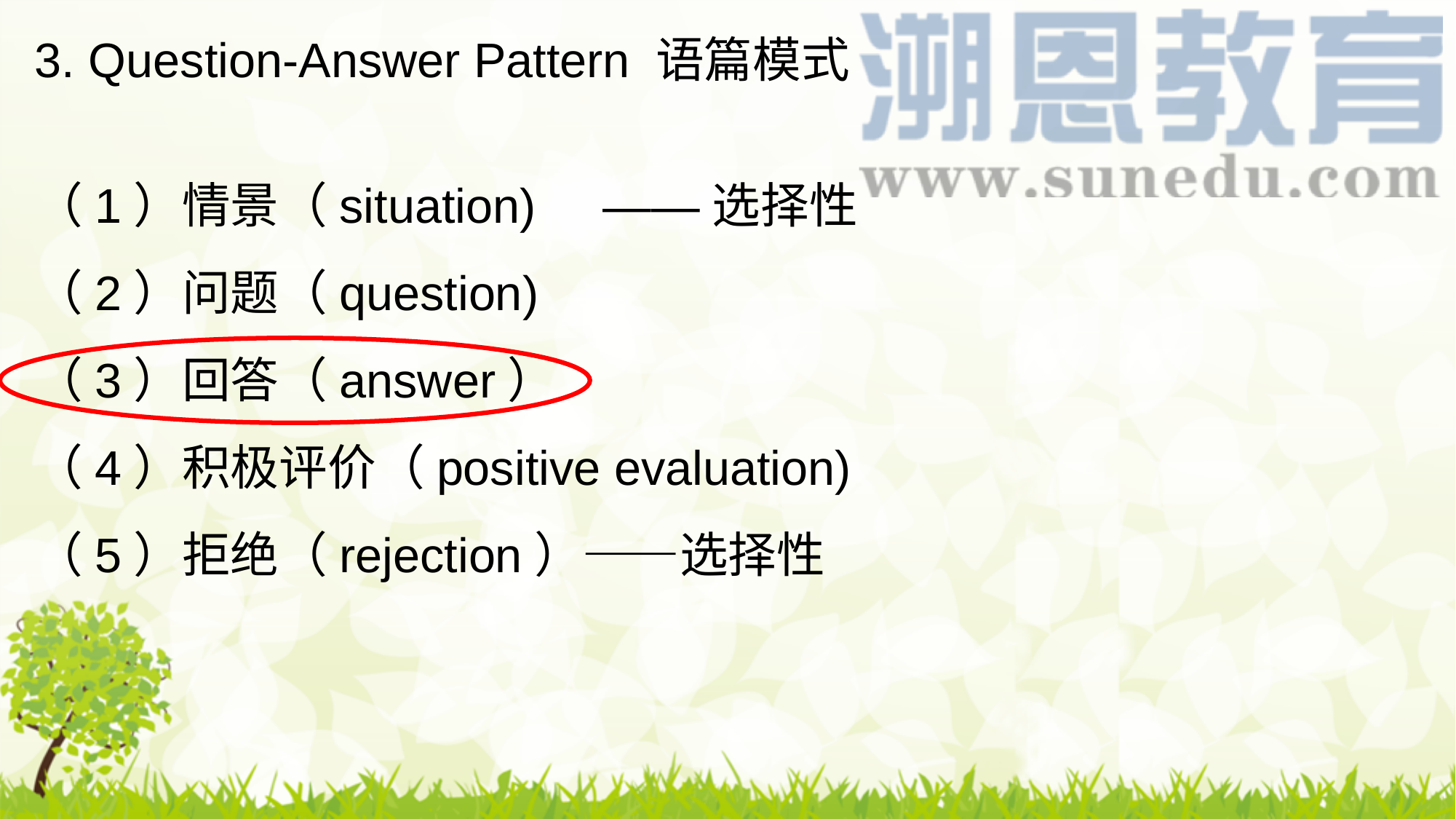

3. Question-Answer Pattern 语篇模式

（1）情景（situation)     ——选择性
（2）问题（question)
（3）回答（answer）
（4）积极评价（positive evaluation)
（5）拒绝（rejection）——选择性